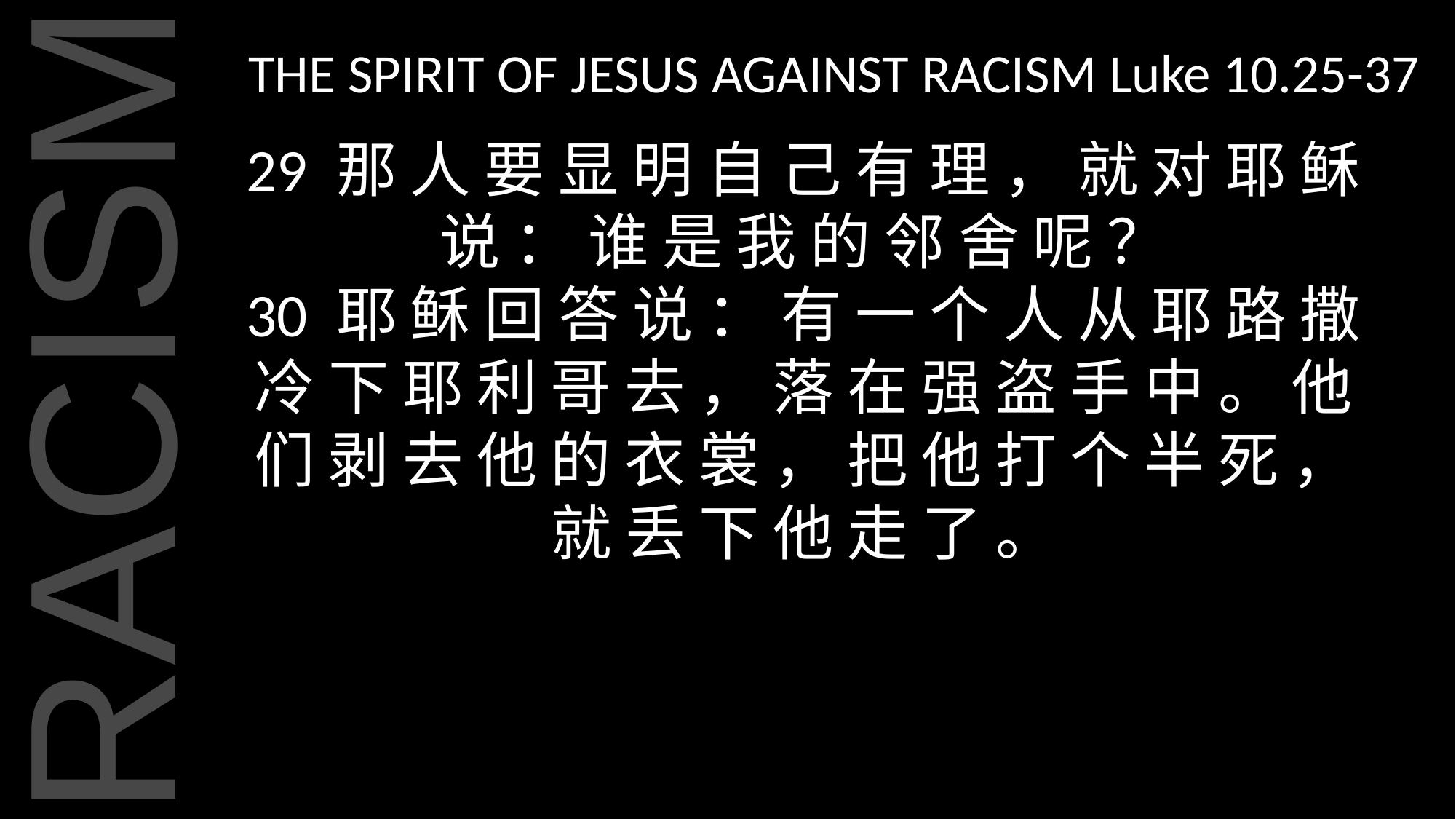

THE SPIRIT OF JESUS AGAINST RACISM Luke 10.25-37
29 那 人 要 显 明 自 己 有 理 ， 就 对 耶 稣 说 ： 谁 是 我 的 邻 舍 呢 ？
30 耶 稣 回 答 说 ： 有 一 个 人 从 耶 路 撒 冷 下 耶 利 哥 去 ， 落 在 强 盗 手 中 。 他 们 剥 去 他 的 衣 裳 ， 把 他 打 个 半 死 ， 就 丢 下 他 走 了 。
RACISM